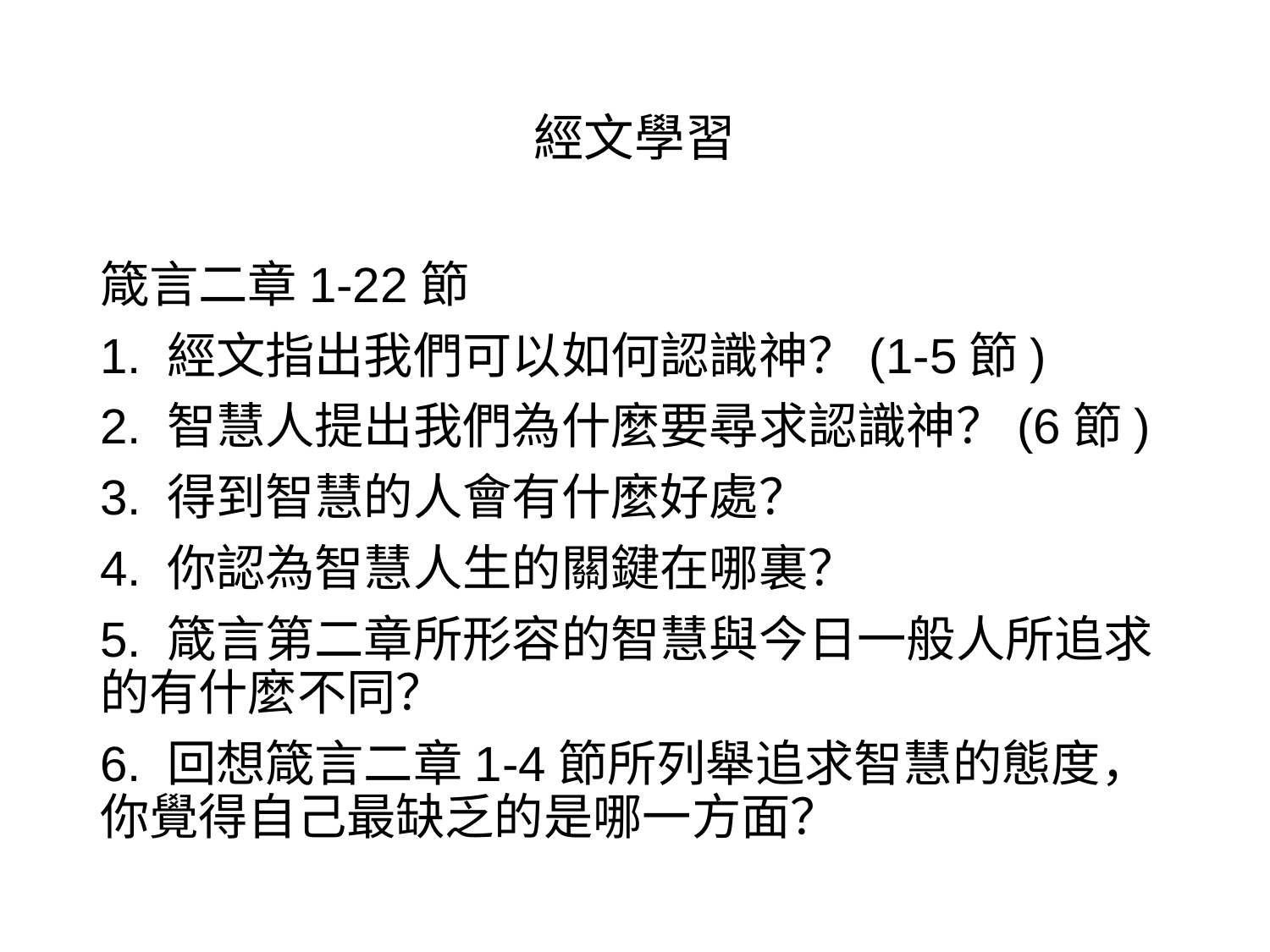

# 經文學習
箴言二章1-22節
1. 經文指出我們可以如何認識神？(1-5節)
2. 智慧人提出我們為什麼要尋求認識神？(6節)
3. 得到智慧的人會有什麼好處？
4. 你認為智慧人生的關鍵在哪裏？
5. 箴言第二章所形容的智慧與今日一般人所追求的有什麼不同？
6. 回想箴言二章1-4節所列舉追求智慧的態度，你覺得自己最缺乏的是哪一方面？